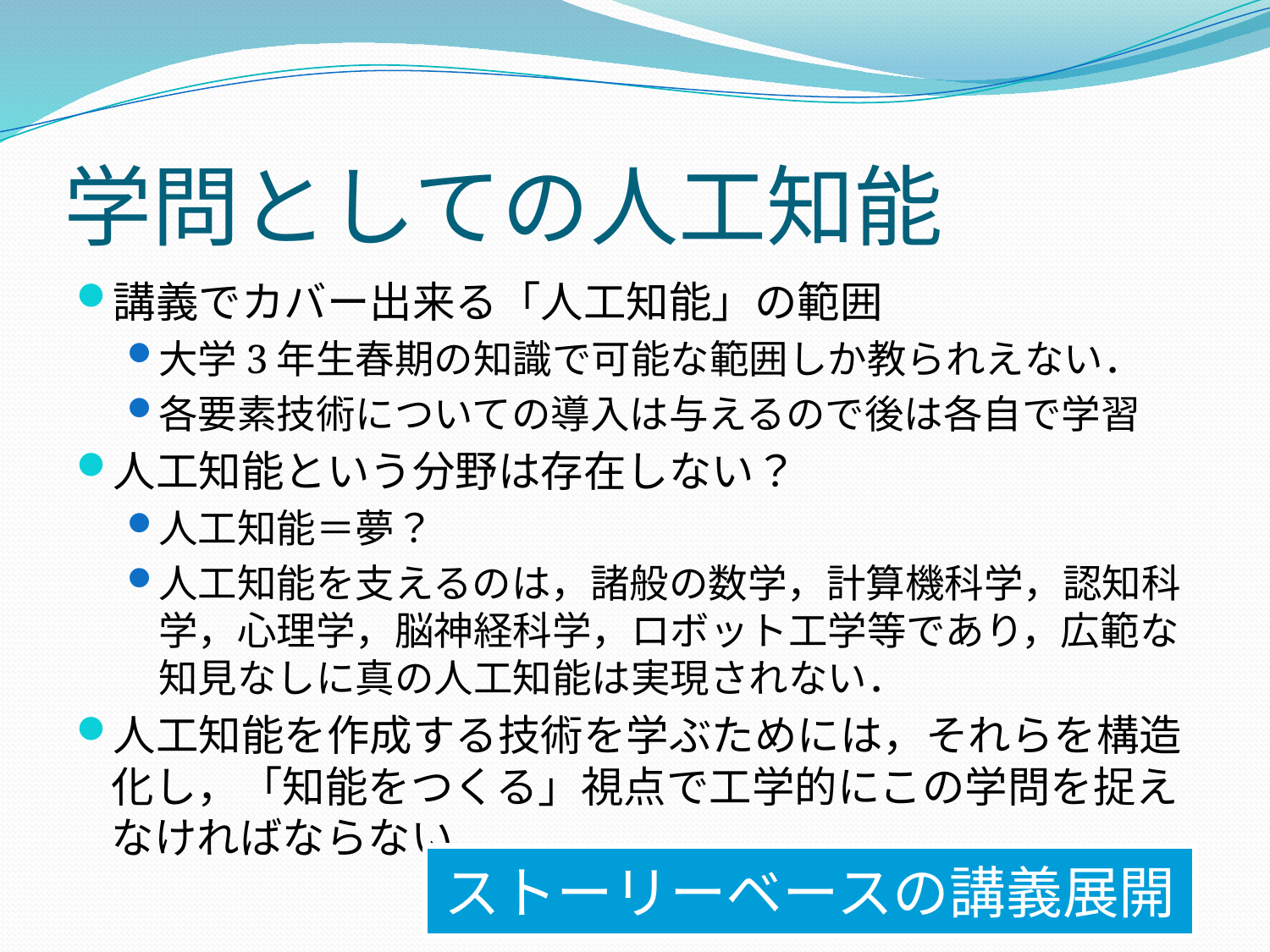

# 学問としての人工知能
講義でカバー出来る「人工知能」の範囲
大学3年生春期の知識で可能な範囲しか教られえない．
各要素技術についての導入は与えるので後は各自で学習
人工知能という分野は存在しない？
人工知能＝夢？
人工知能を支えるのは，諸般の数学，計算機科学，認知科学，心理学，脳神経科学，ロボット工学等であり，広範な知見なしに真の人工知能は実現されない．
人工知能を作成する技術を学ぶためには，それらを構造化し，「知能をつくる」視点で工学的にこの学問を捉えなければならない．
ストーリーベースの講義展開